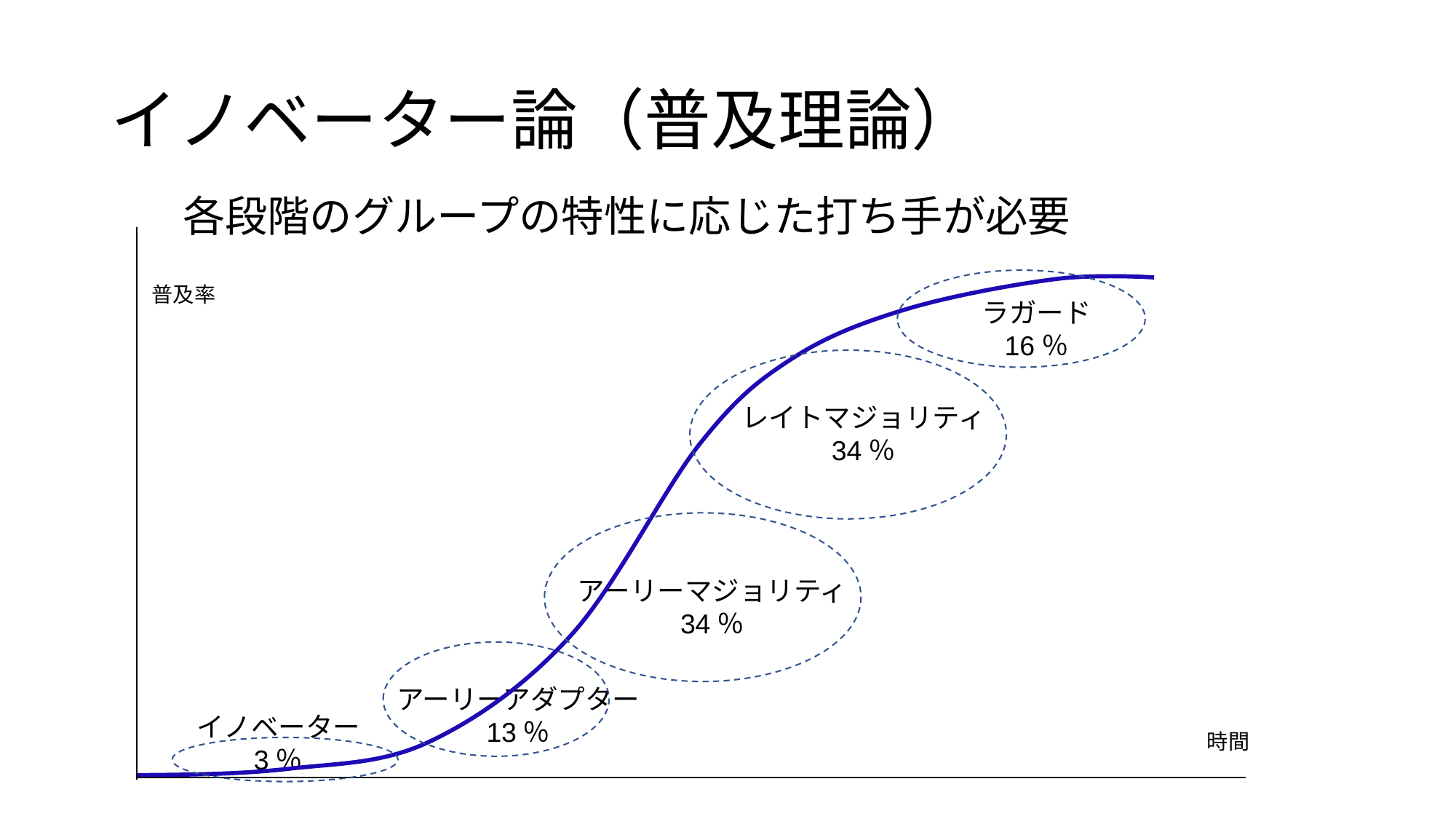

# イノベーター論（普及理論）
各段階のグループの特性に応じた打ち手が必要

普及率
ラガード
16％

レイトマジョリティ
34％

アーリーマジョリティ
34％

アーリーアダプター
13％
イノベーター
3％
時間